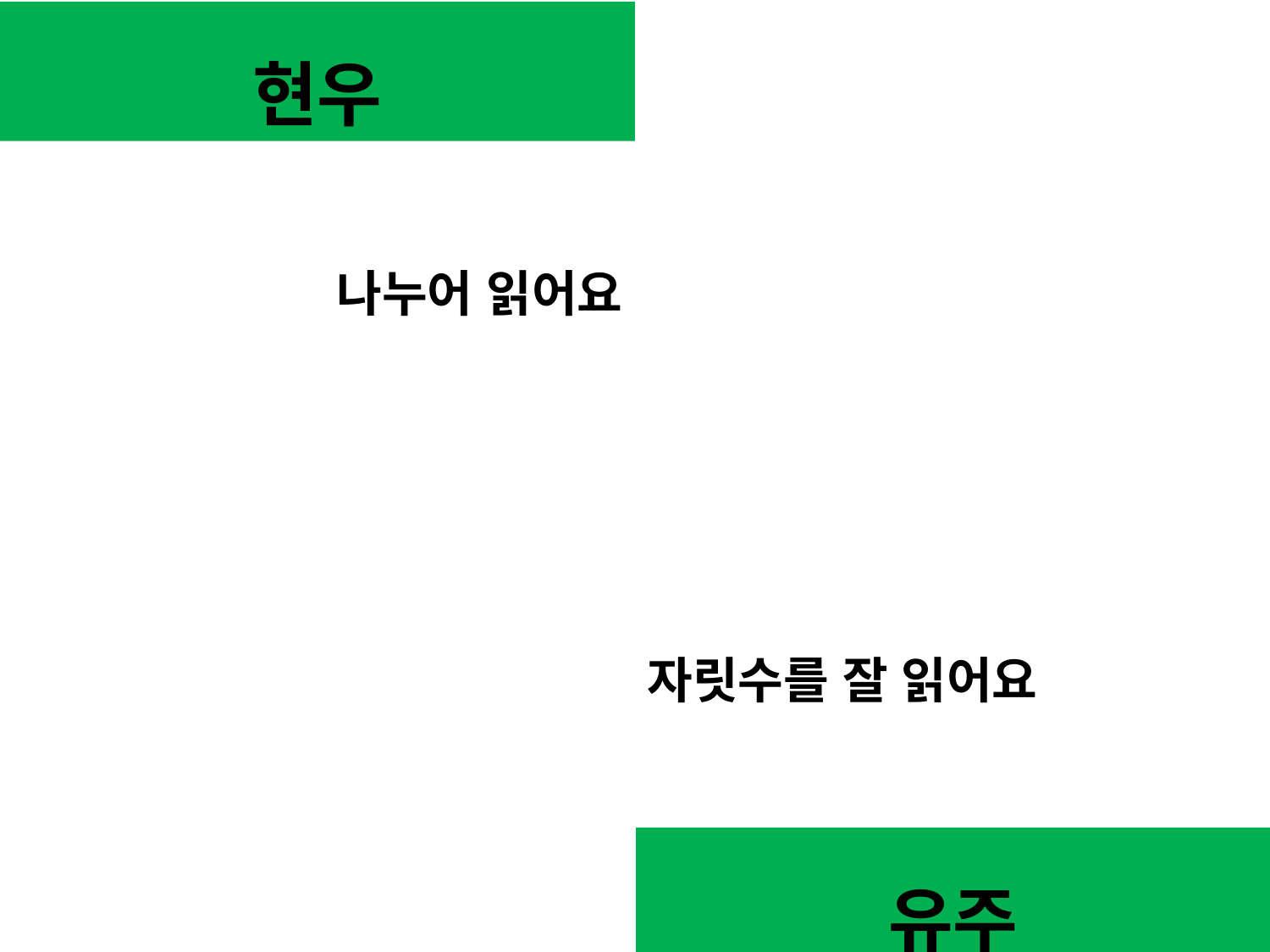

현우
나누어 읽어요
자릿수를 잘 읽어요
유주